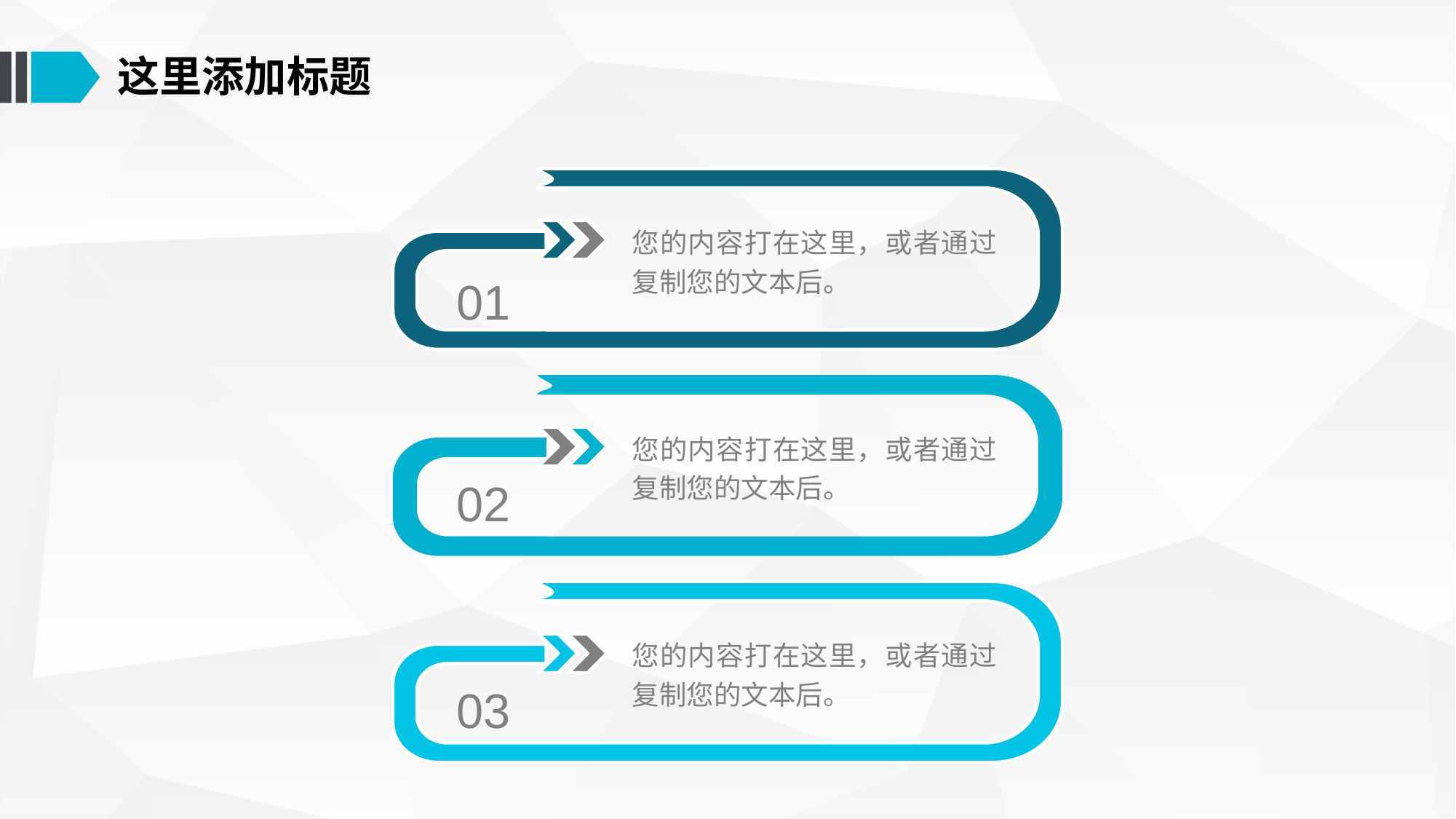

这里添加标题

您的内容打在这里，或者通过复制您的文本后。

01

您的内容打在这里，或者通过复制您的文本后。

02

您的内容打在这里，或者通过复制您的文本后。

03